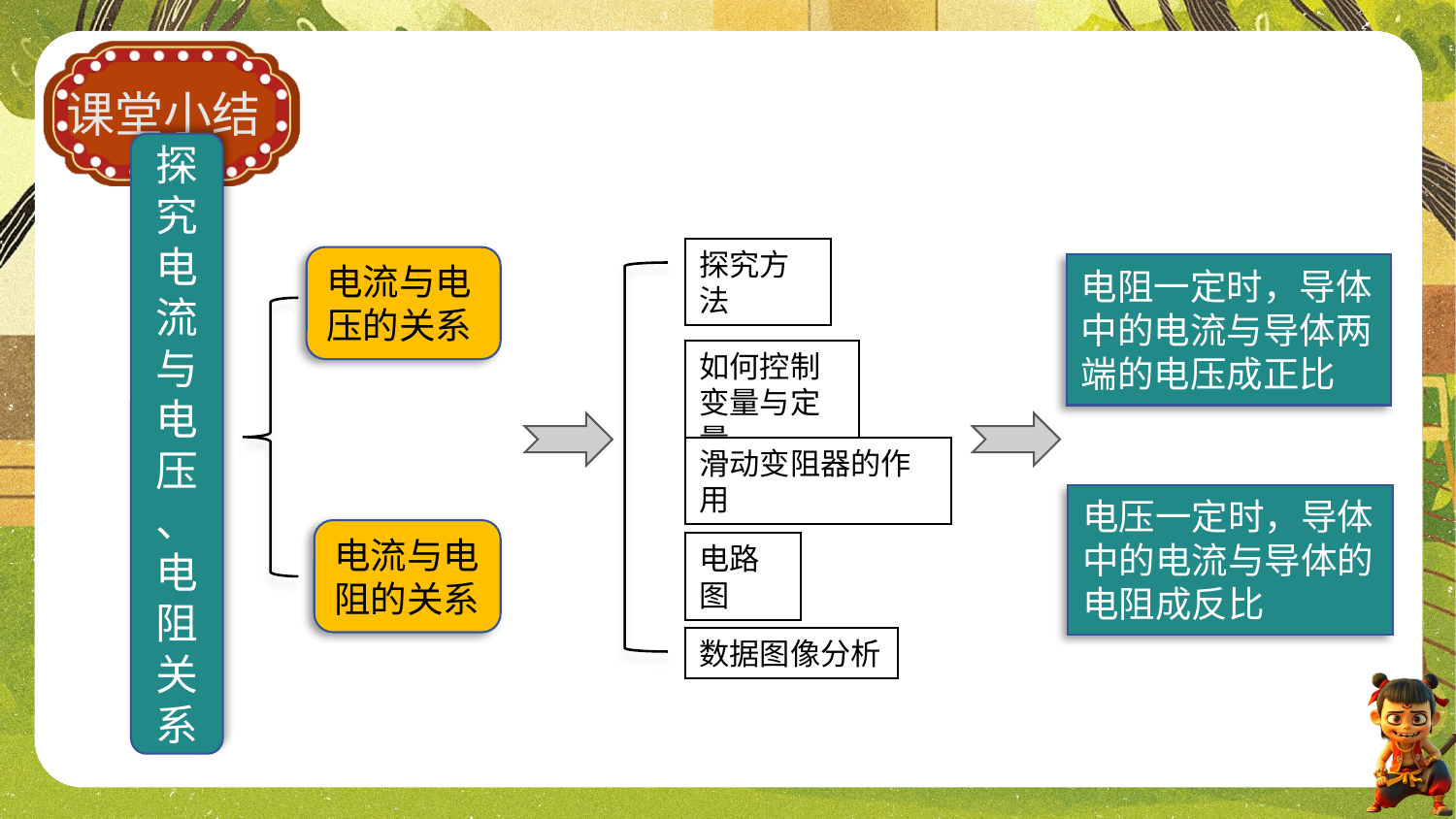

探究电流与电压、电阻关系
探究方法
电流与电压的关系
电阻一定时，导体中的电流与导体两端的电压成正比

如何控制变量与定量

滑动变阻器的作用
电压一定时，导体中的电流与导体的电阻成反比
电流与电阻的关系
电路图
数据图像分析